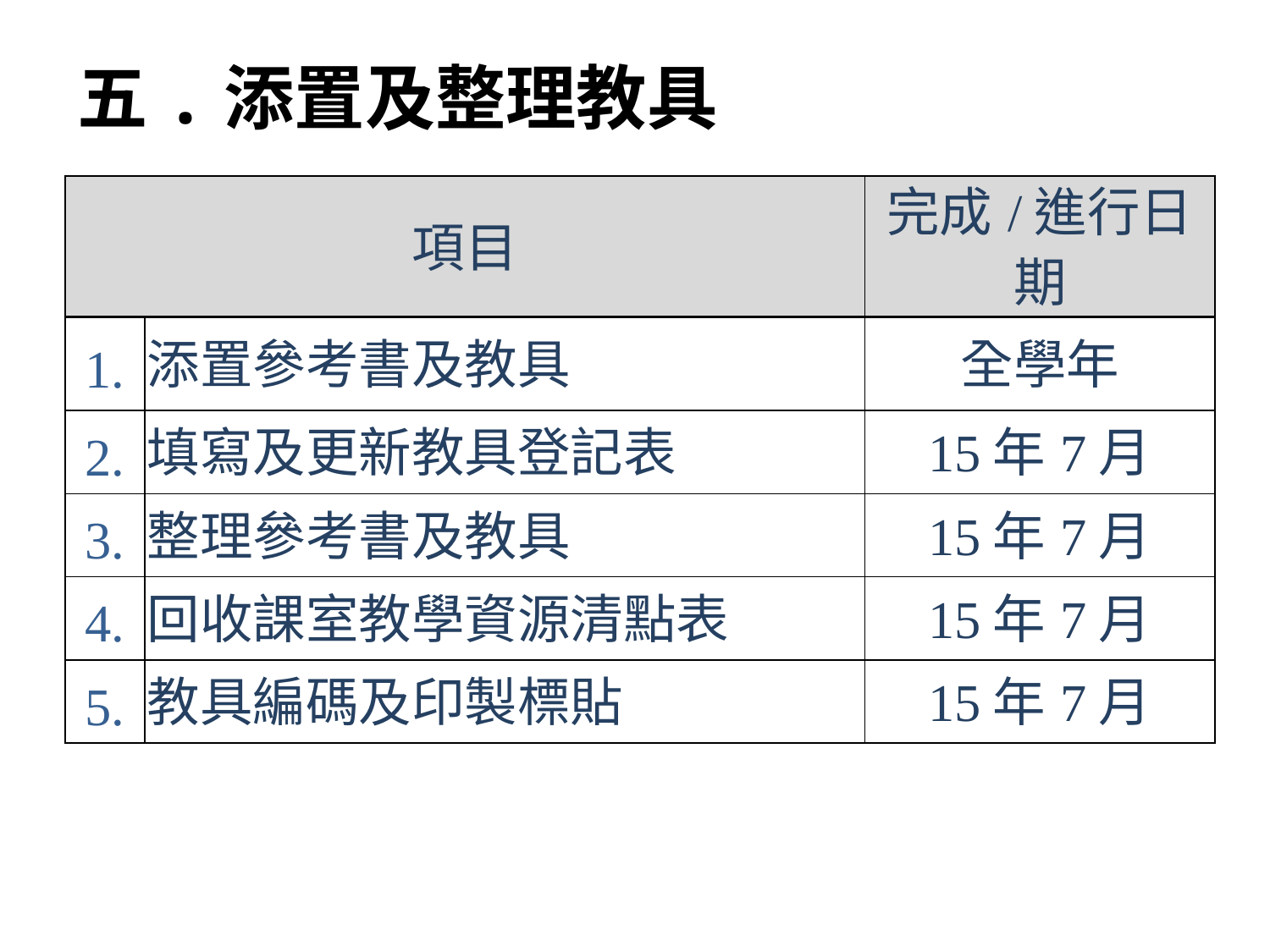

五.添置及整理教具
| 項目 |  | 完成/進行日期 |
| --- | --- | --- |
| 1. | 添置參考書及教具 | 全學年 |
| 2. | 填寫及更新教具登記表 | 15年7月 |
| 3. | 整理參考書及教具 | 15年7月 |
| 4. | 回收課室教學資源清點表 | 15年7月 |
| 5. | 教具編碼及印製標貼 | 15年7月 |